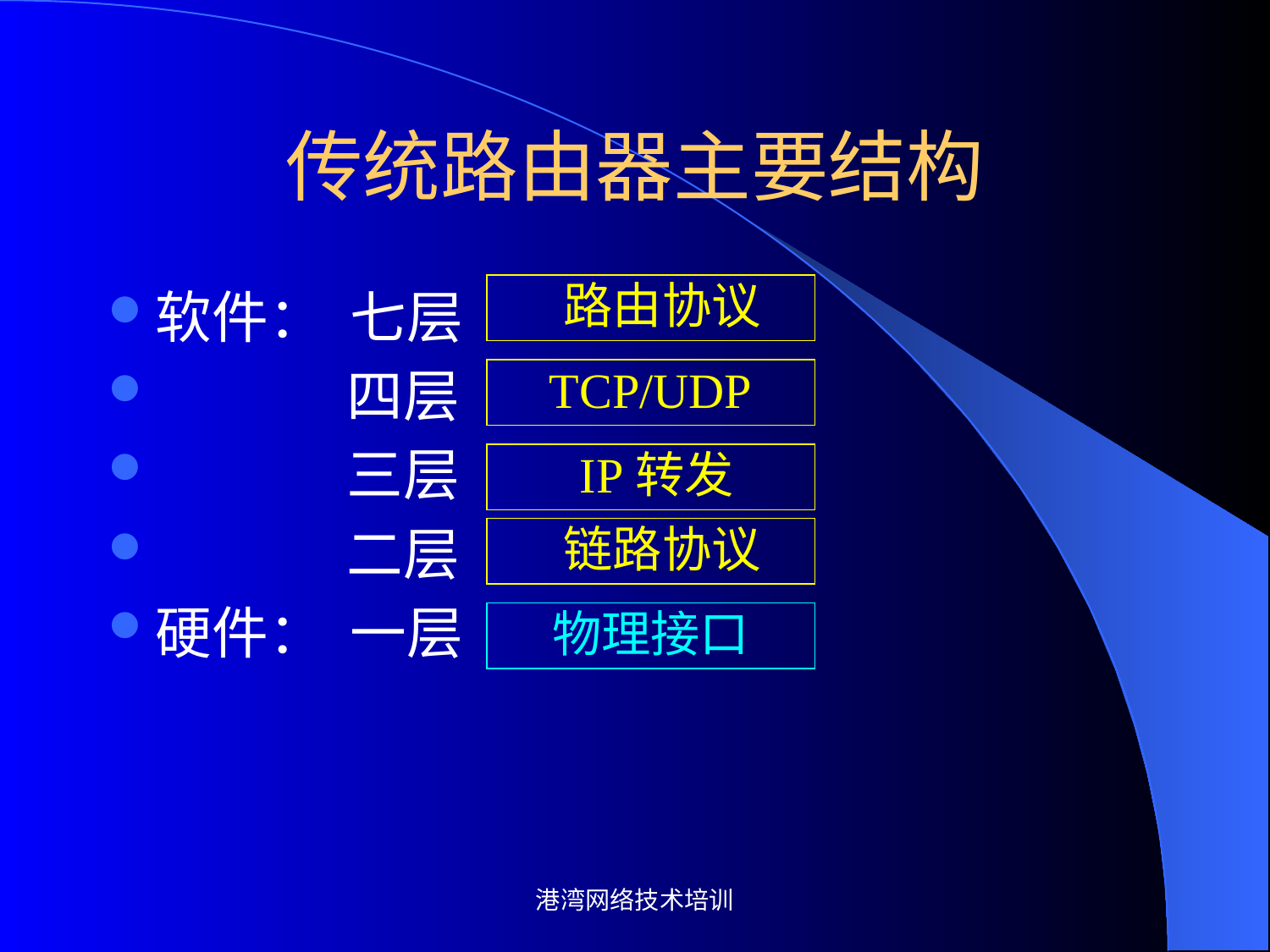

# 传统路由器主要结构
软件：  七层
              四层
              三层
              二层
硬件：  一层
 路由协议
TCP/UDP
 IP转发
 链路协议
物理接口

港湾网络技术培训
26